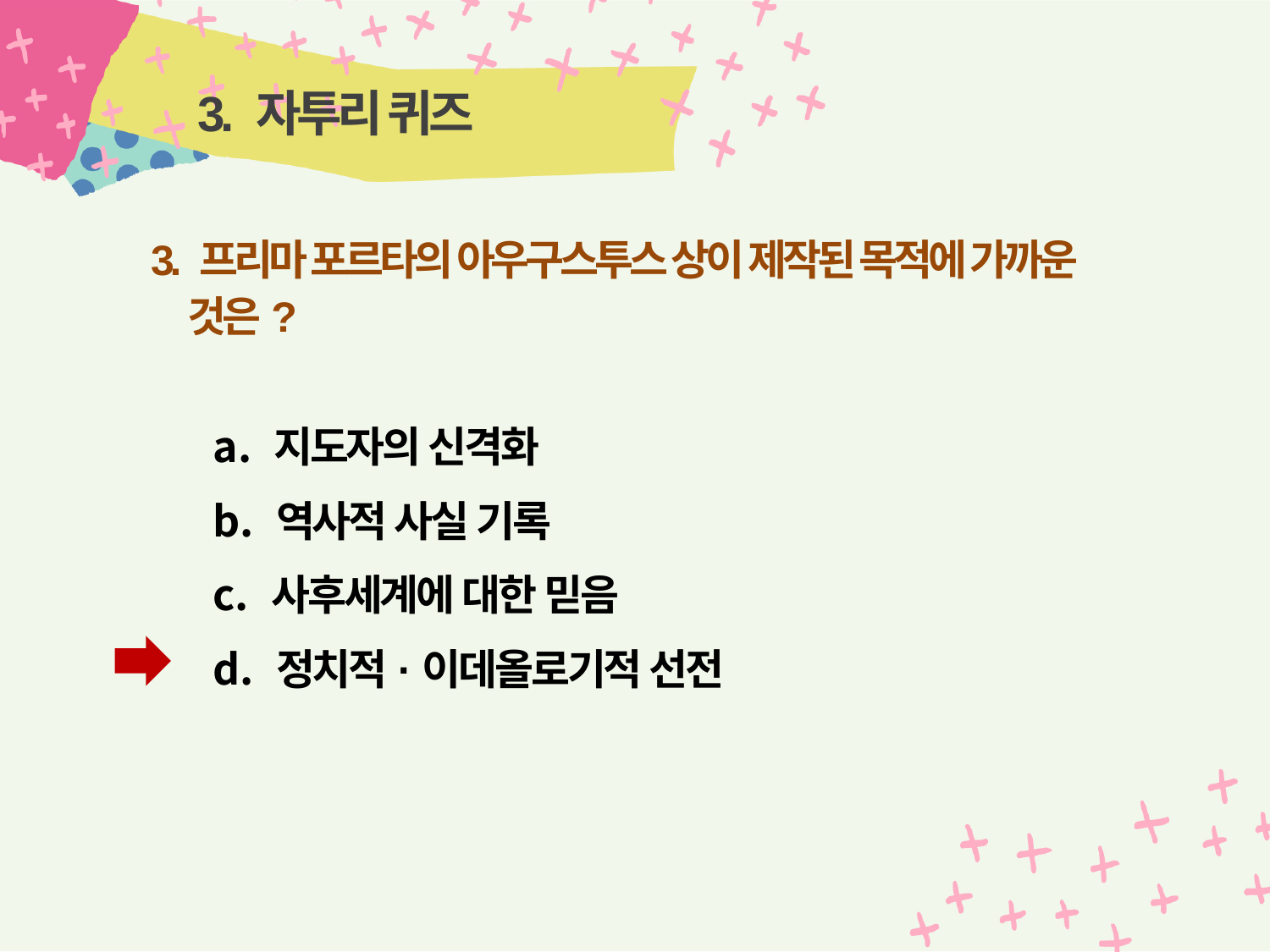

# 3. 자투리 퀴즈
3. 프리마 포르타의 아우구스투스 상이 제작된 목적에 가까운 것은?

 지도자의 신격화
 역사적 사실 기록
 사후세계에 대한 믿음
 정치적·이데올로기적 선전